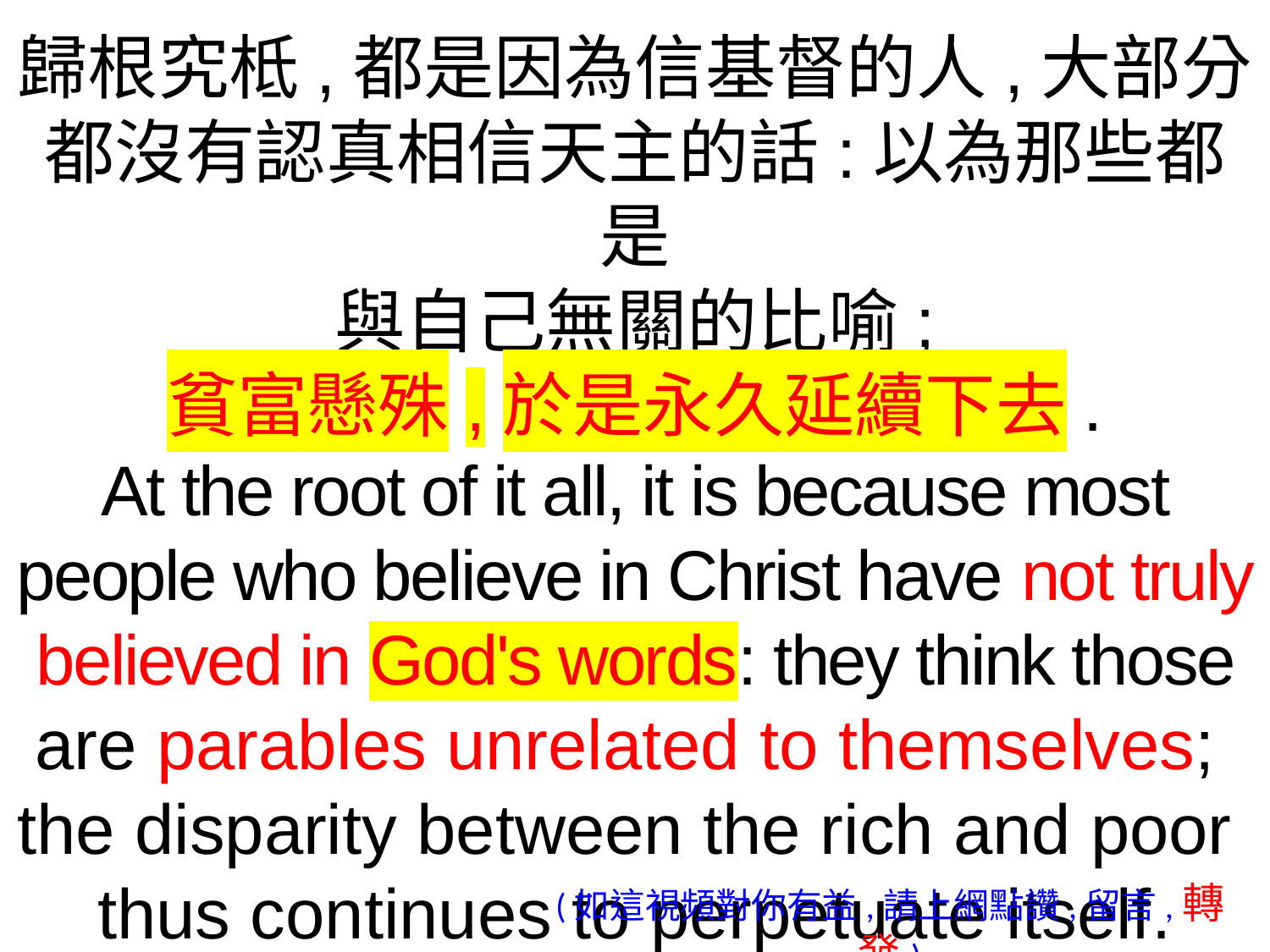

歸根究柢,都是因為信基督的人,大部分都沒有認真相信天主的話:以為那些都是
與自己無關的比喻;
貧富懸殊,於是永久延續下去.
At the root of it all, it is because most people who believe in Christ have not truly believed in God's words: they think those are parables unrelated to themselves;
the disparity between the rich and poor
thus continues to perpetuate itself.
(如這視頻對你有益,請上網點讚,留言,轉發)